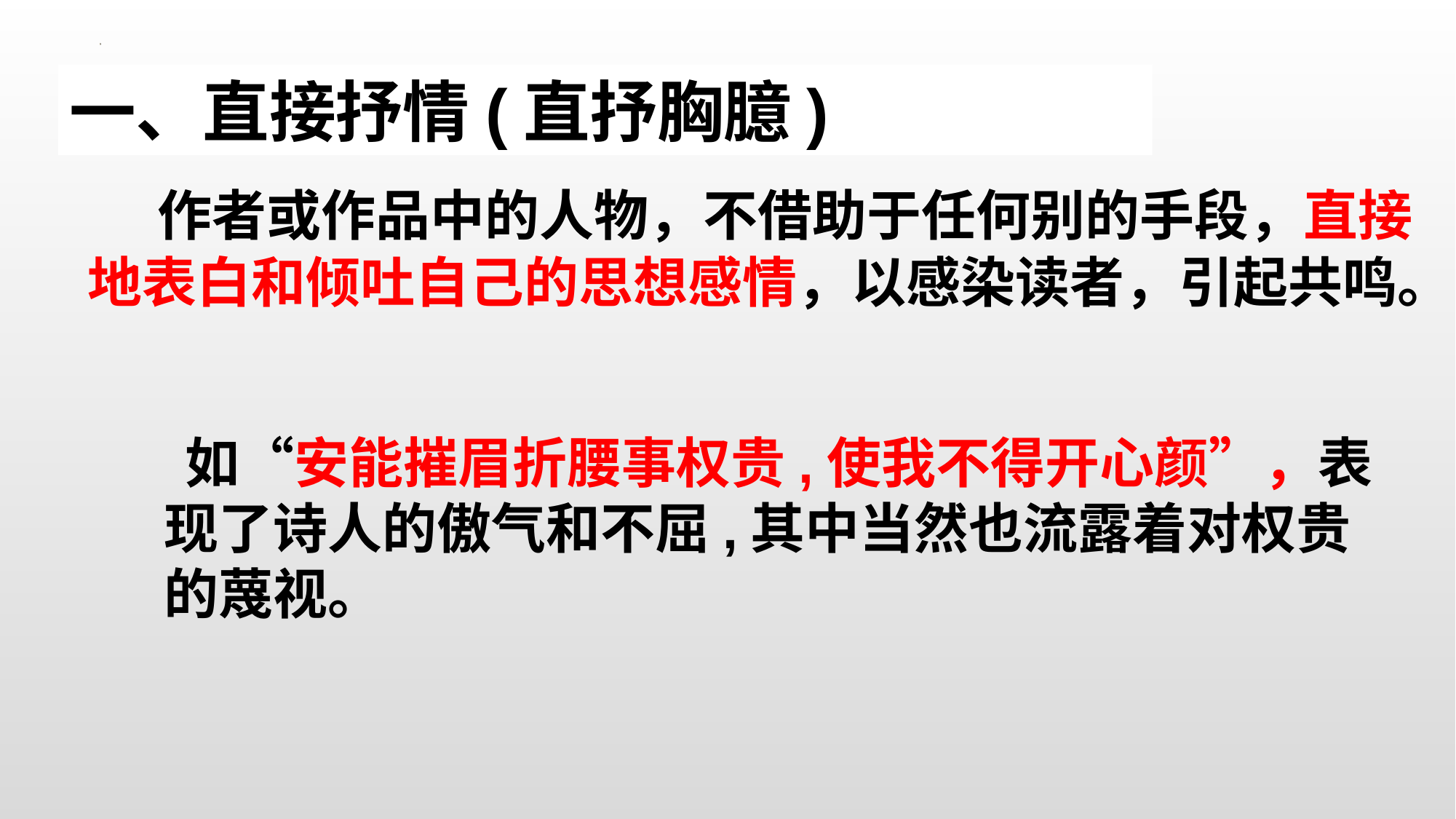

一、直接抒情(直抒胸臆)
    作者或作品中的人物，不借助于任何别的手段，直接地表白和倾吐自己的思想感情，以感染读者，引起共鸣。
    如“安能摧眉折腰事权贵,使我不得开心颜”，表现了诗人的傲气和不屈,其中当然也流露着对权贵的蔑视。